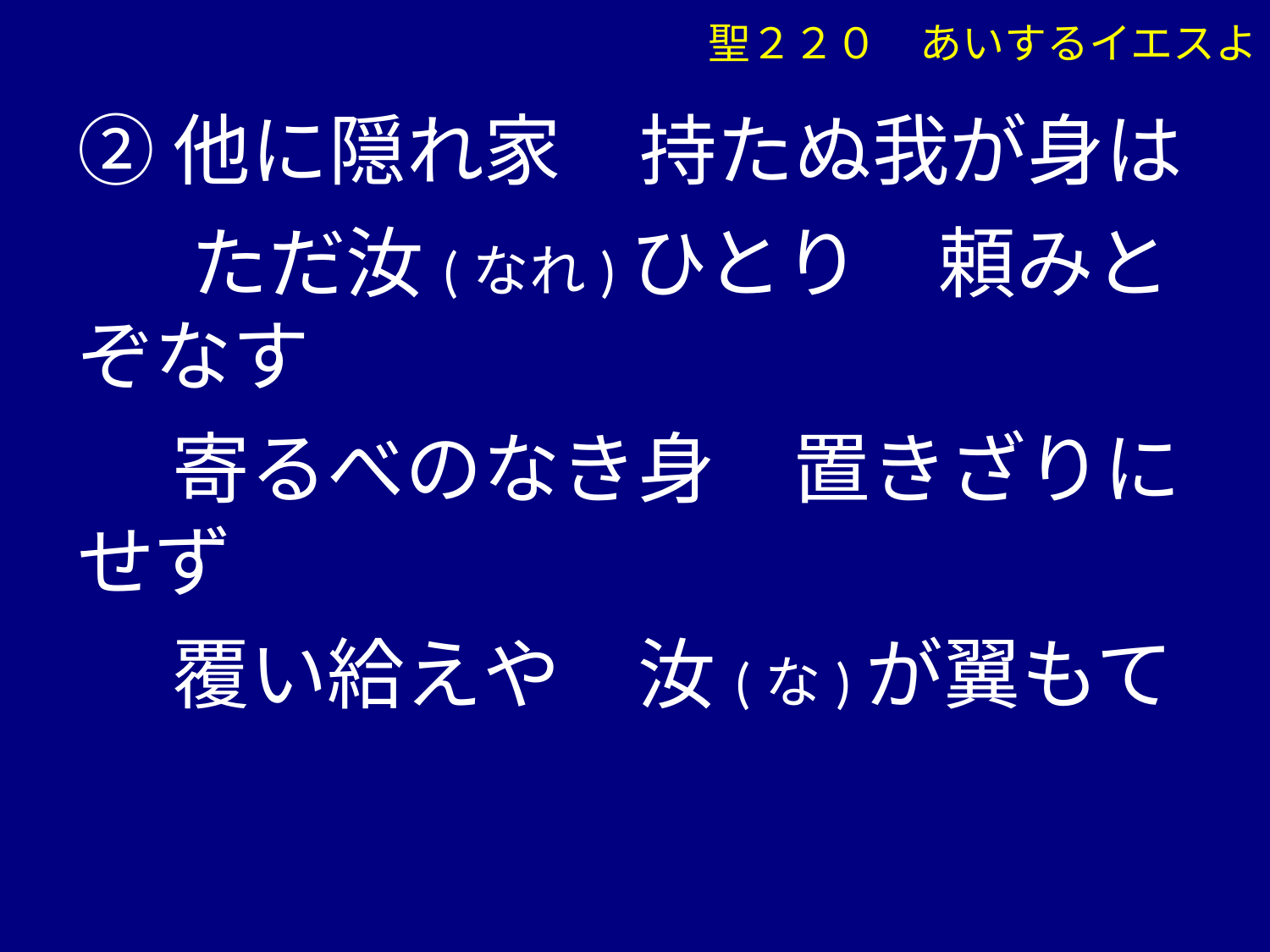

②他に隠れ家　持たぬ我が身は
 　ただ汝(なれ)ひとり　頼みとぞなす
　 寄るべのなき身　置きざりにせず
　 覆い給えや　汝(な)が翼もて

聖２２０　あいするイエスよ